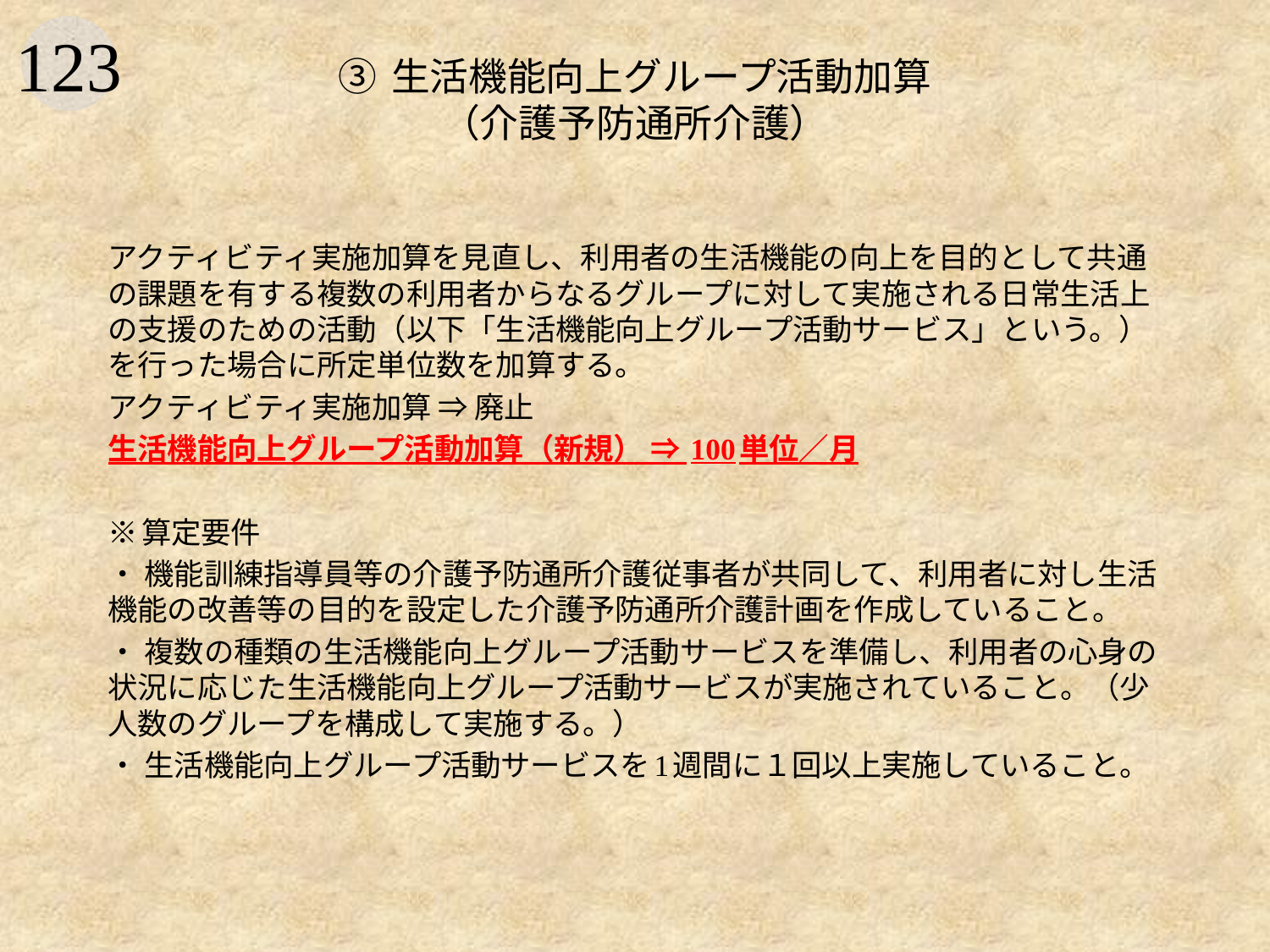

# ③ 生活機能向上グループ活動加算 （介護予防通所介護）
アクティビティ実施加算を見直し、利用者の生活機能の向上を目的として共通の課題を有する複数の利用者からなるグループに対して実施される日常生活上の支援のための活動（以下「生活機能向上グループ活動サービス」という。）を行った場合に所定単位数を加算する。
アクティビティ実施加算 ⇒ 廃止
生活機能向上グループ活動加算（新規） ⇒ 100単位／月

※算定要件
・ 機能訓練指導員等の介護予防通所介護従事者が共同して、利用者に対し生活機能の改善等の目的を設定した介護予防通所介護計画を作成していること。
・ 複数の種類の生活機能向上グループ活動サービスを準備し、利用者の心身の状況に応じた生活機能向上グループ活動サービスが実施されていること。（少人数のグループを構成して実施する。）
・ 生活機能向上グループ活動サービスを1週間に１回以上実施していること。